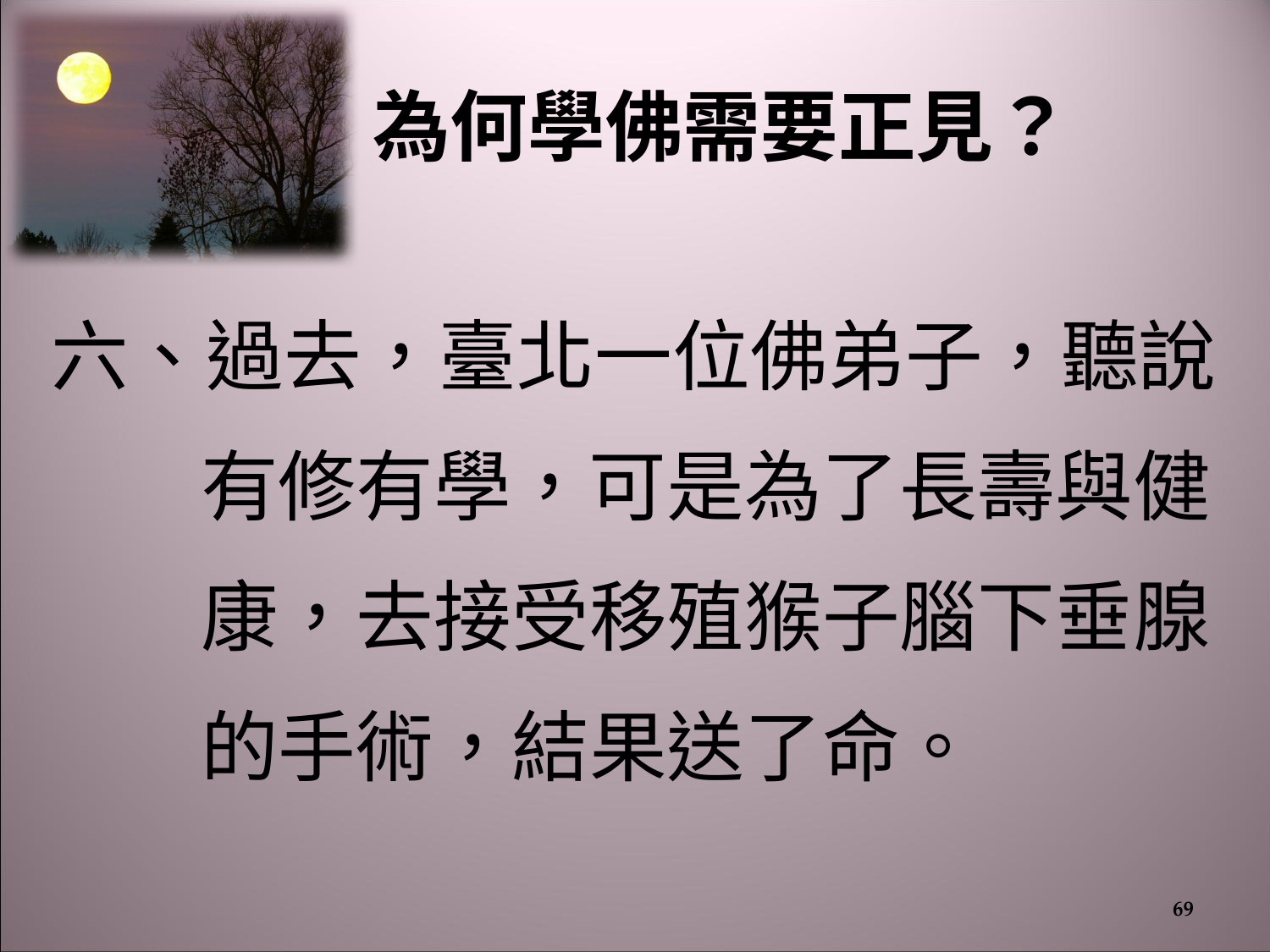

# 為何學佛需要正見？
六、過去，臺北一位佛弟子，聽說有修有學，可是為了長壽與健康，去接受移殖猴子腦下垂腺的手術，結果送了命。
69